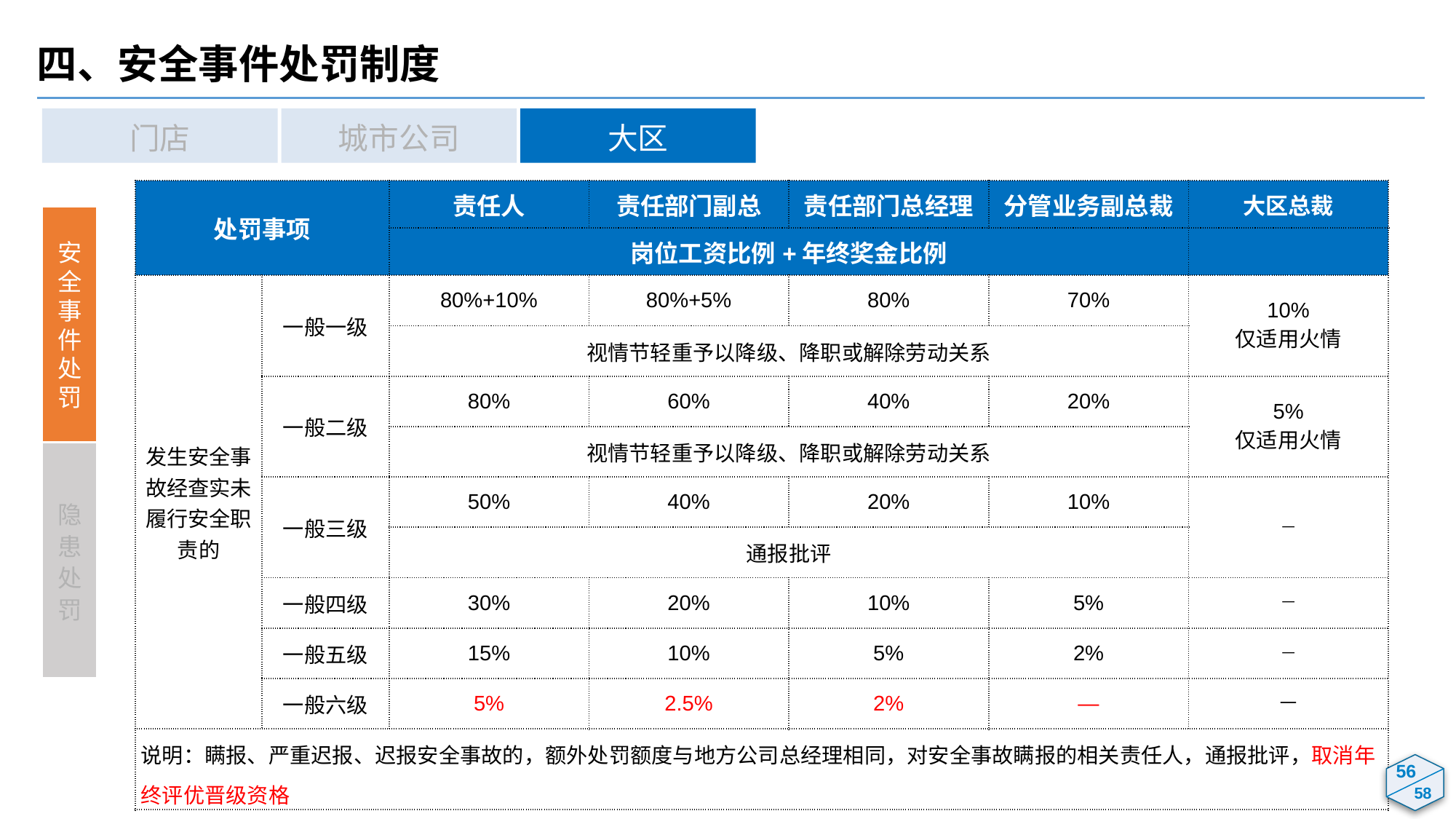

四、安全事件处罚制度
门店
城市公司
大区
| 处罚事项 |  | 责任人 | 责任部门副总 | 责任部门总经理 | 分管业务副总裁 | 大区总裁 |
| --- | --- | --- | --- | --- | --- | --- |
|  |  | 岗位工资比例+年终奖金比例 |  |  |  |  |
| 发生安全事故经查实未履行安全职责的 | 一般一级 | 80%+10% | 80%+5% | 80% | 70% | 10% 仅适用火情 |
|  |  | 视情节轻重予以降级、降职或解除劳动关系 |  |  |  |  |
|  | 一般二级 | 80% | 60% | 40% | 20% | 5% 仅适用火情 |
|  |  | 视情节轻重予以降级、降职或解除劳动关系 |  |  |  |  |
|  | 一般三级 | 50% | 40% | 20% | 10% | — |
|  |  | 通报批评 |  |  |  |  |
|  | 一般四级 | 30% | 20% | 10% | 5% | — |
|  | 一般五级 | 15% | 10% | 5% | 2% | — |
|  | 一般六级 | 5% | 2.5% | 2% | — | — |
| 说明：瞒报、严重迟报、迟报安全事故的，额外处罚额度与地方公司总经理相同，对安全事故瞒报的相关责任人，通报批评，取消年终评优晋级资格 |  |  |  |  |  |  |
安全事件处罚
隐患处罚
53
56

58